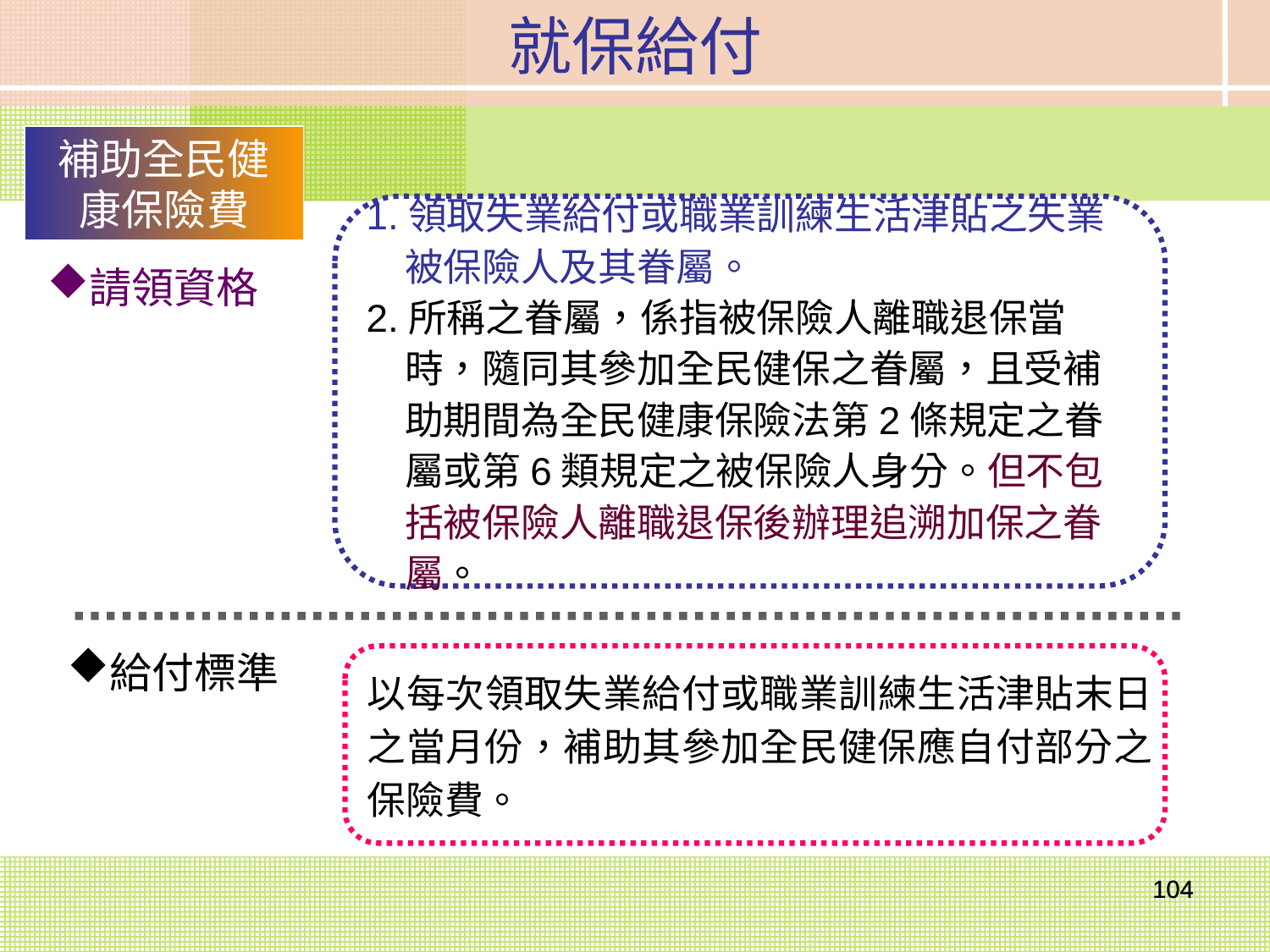

就保給付

補助全民健康保險費
1.領取失業給付或職業訓練生活津貼之失業被保險人及其眷屬。
2.所稱之眷屬，係指被保險人離職退保當時，隨同其參加全民健保之眷屬，且受補助期間為全民健康保險法第2條規定之眷屬或第6類規定之被保險人身分。但不包括被保險人離職退保後辦理追溯加保之眷屬。
請領資格

給付標準

以每次領取失業給付或職業訓練生活津貼末日之當月份，補助其參加全民健保應自付部分之保險費。
104
104